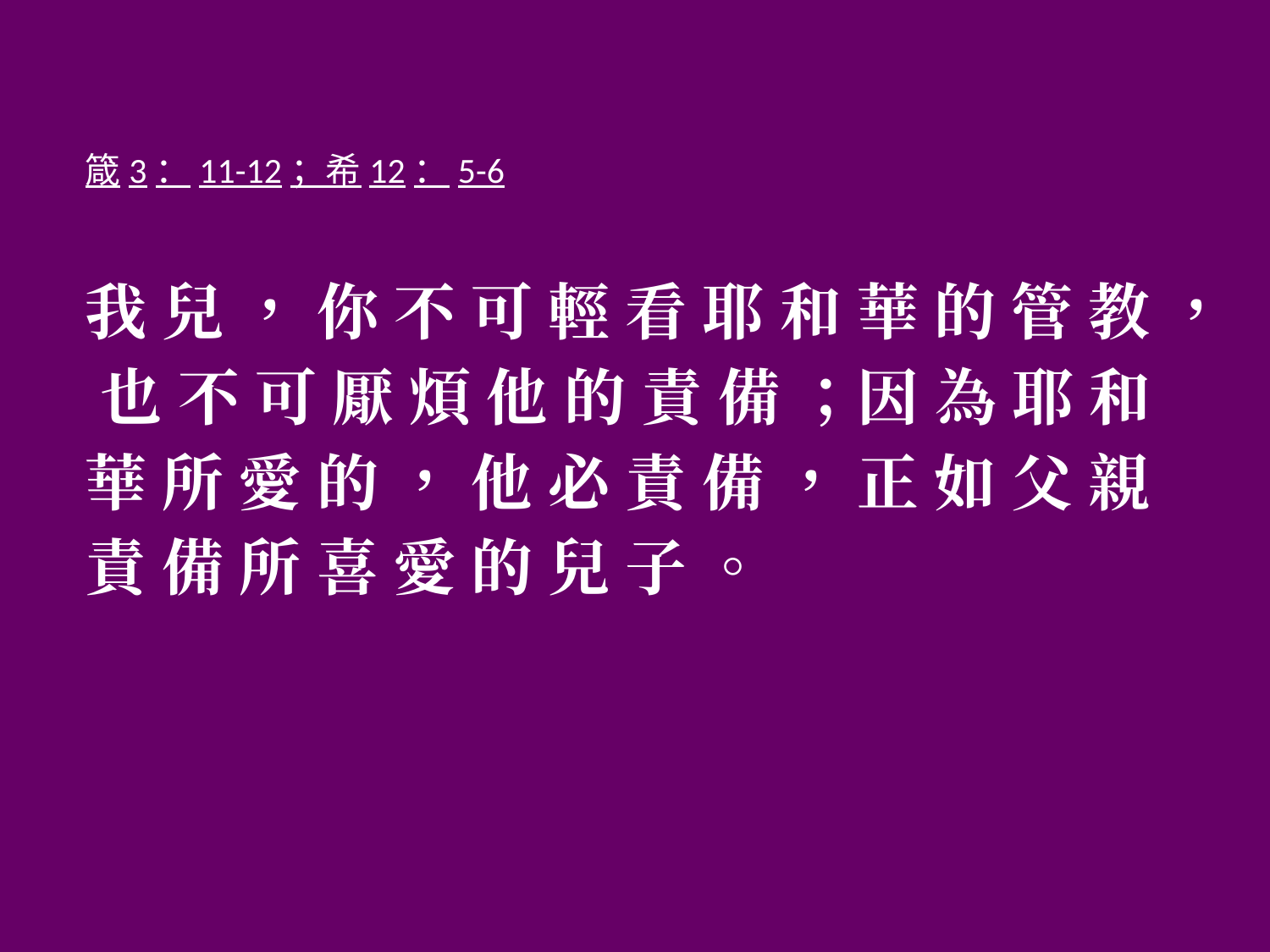

箴3：11-12；希12：5-6
我 兒 ， 你 不 可 輕 看 耶 和 華 的 管 教 ， 也 不 可 厭 煩 他 的 責 備 ；因 為 耶 和 華 所 愛 的 ， 他 必 責 備 ， 正 如 父 親 責 備 所 喜 愛 的 兒 子 。